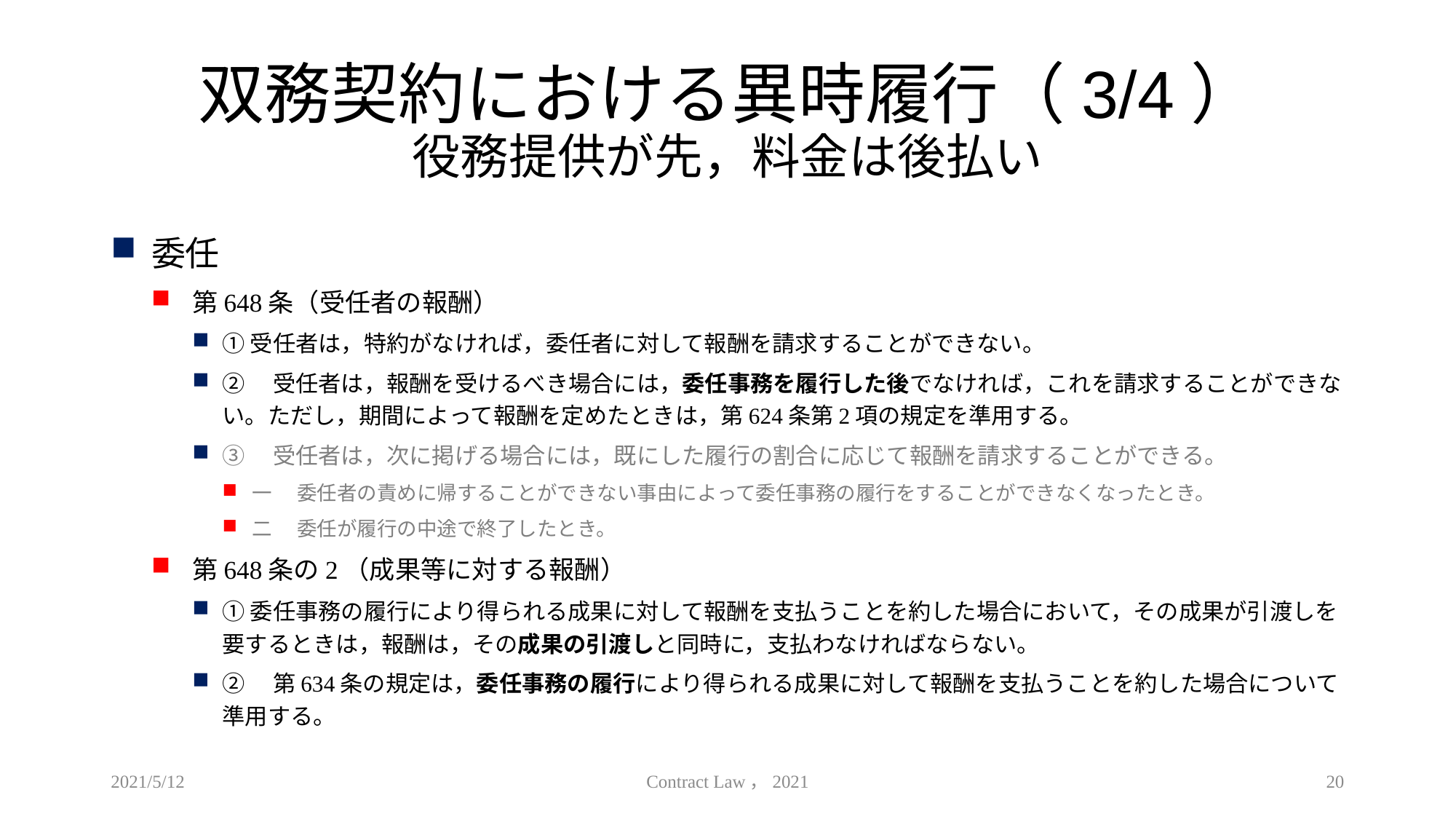

# 双務契約における異時履行（3/4） 役務提供が先，料金は後払い
委任
第648条（受任者の報酬）
①受任者は，特約がなければ，委任者に対して報酬を請求することができない。
②　受任者は，報酬を受けるべき場合には，委任事務を履行した後でなければ，これを請求することができない。ただし，期間によって報酬を定めたときは，第624条第2項の規定を準用する。
③　受任者は，次に掲げる場合には，既にした履行の割合に応じて報酬を請求することができる。
一 　委任者の責めに帰することができない事由によって委任事務の履行をすることができなくなったとき。
二 　委任が履行の中途で終了したとき。
第648条の2（成果等に対する報酬）
①委任事務の履行により得られる成果に対して報酬を支払うことを約した場合において，その成果が引渡しを要するときは，報酬は，その成果の引渡しと同時に，支払わなければならない。
②　第634条の規定は，委任事務の履行により得られる成果に対して報酬を支払うことを約した場合について準用する。
2021/5/12
Contract Law，2021
20